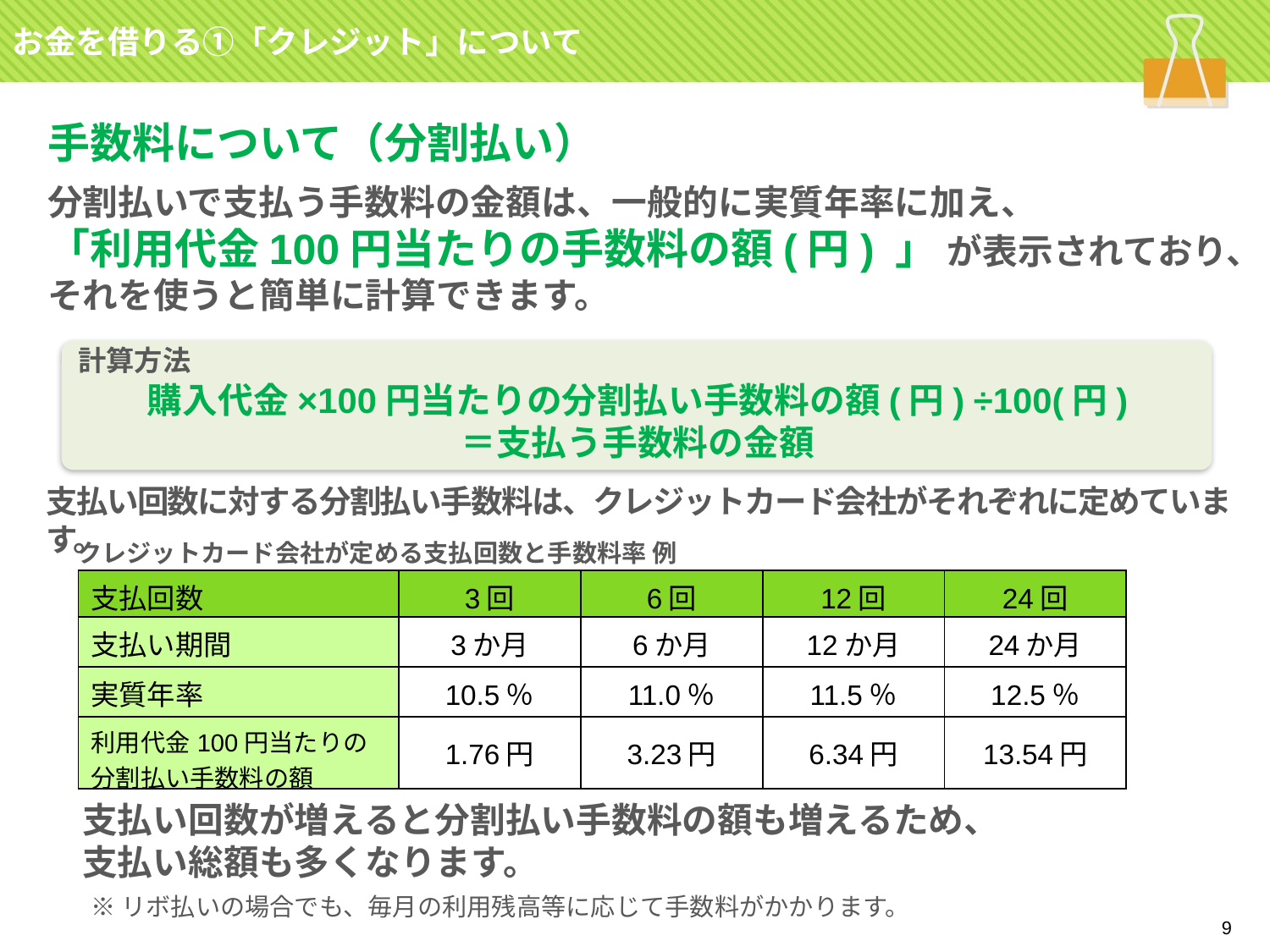

お金を借りる①「クレジット」について
手数料について（分割払い）
分割払いで支払う手数料の金額は、一般的に実質年率に加え、
「利用代金100円当たりの手数料の額(円) 」 が表示されており、
それを使うと簡単に計算できます。
計算方法

購入代金×100円当たりの分割払い手数料の額(円) ÷100(円)
＝支払う手数料の金額
支払い回数に対する分割払い手数料は、クレジットカード会社がそれぞれに定めています。
クレジットカード会社が定める支払回数と手数料率 例
| 支払回数 | 3回 | 6回 | 12回 | 24回 |
| --- | --- | --- | --- | --- |
| 支払い期間 | 3か月 | 6か月 | 12か月 | 24か月 |
| 実質年率 | 10.5％ | 11.0％ | 11.5％ | 12.5％ |
| 利用代金100円当たりの 分割払い手数料の額 | 1.76円 | 3.23円 | 6.34円 | 13.54円 |
支払い回数が増えると分割払い手数料の額も増えるため、
支払い総額も多くなります。
※リボ払いの場合でも、毎月の利用残高等に応じて手数料がかかります。
9